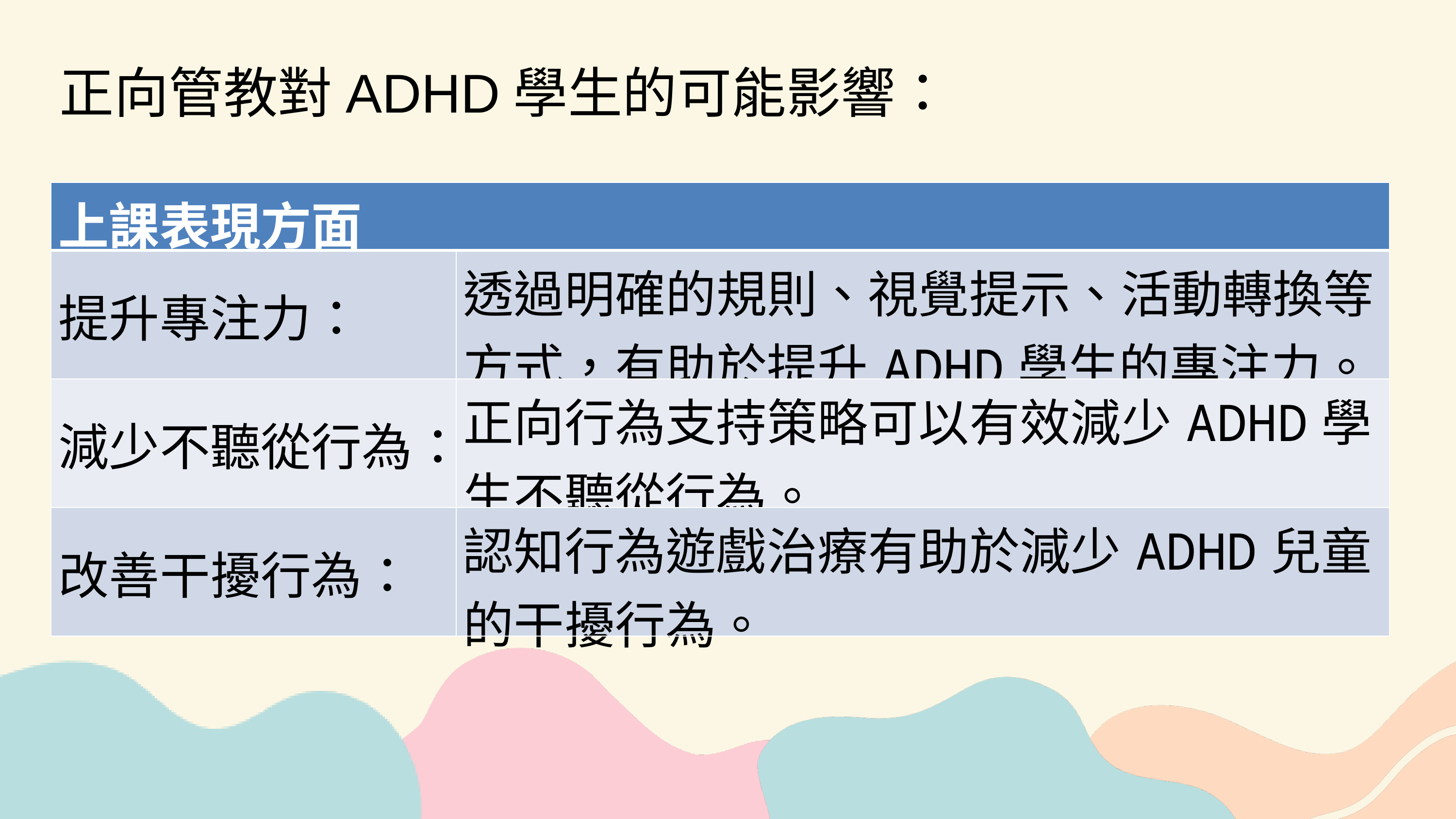

正向管教對ADHD學生的可能影響：
| 上課表現方面 |  |
| --- | --- |
| 提升專注力： | 透過明確的規則、視覺提示、活動轉換等方式，有助於提升ADHD學生的專注力。 |
| 減少不聽從行為： | 正向行為支持策略可以有效減少ADHD學生不聽從行為。 |
| 改善干擾行為： | 認知行為遊戲治療有助於減少ADHD兒童的干擾行為。 |